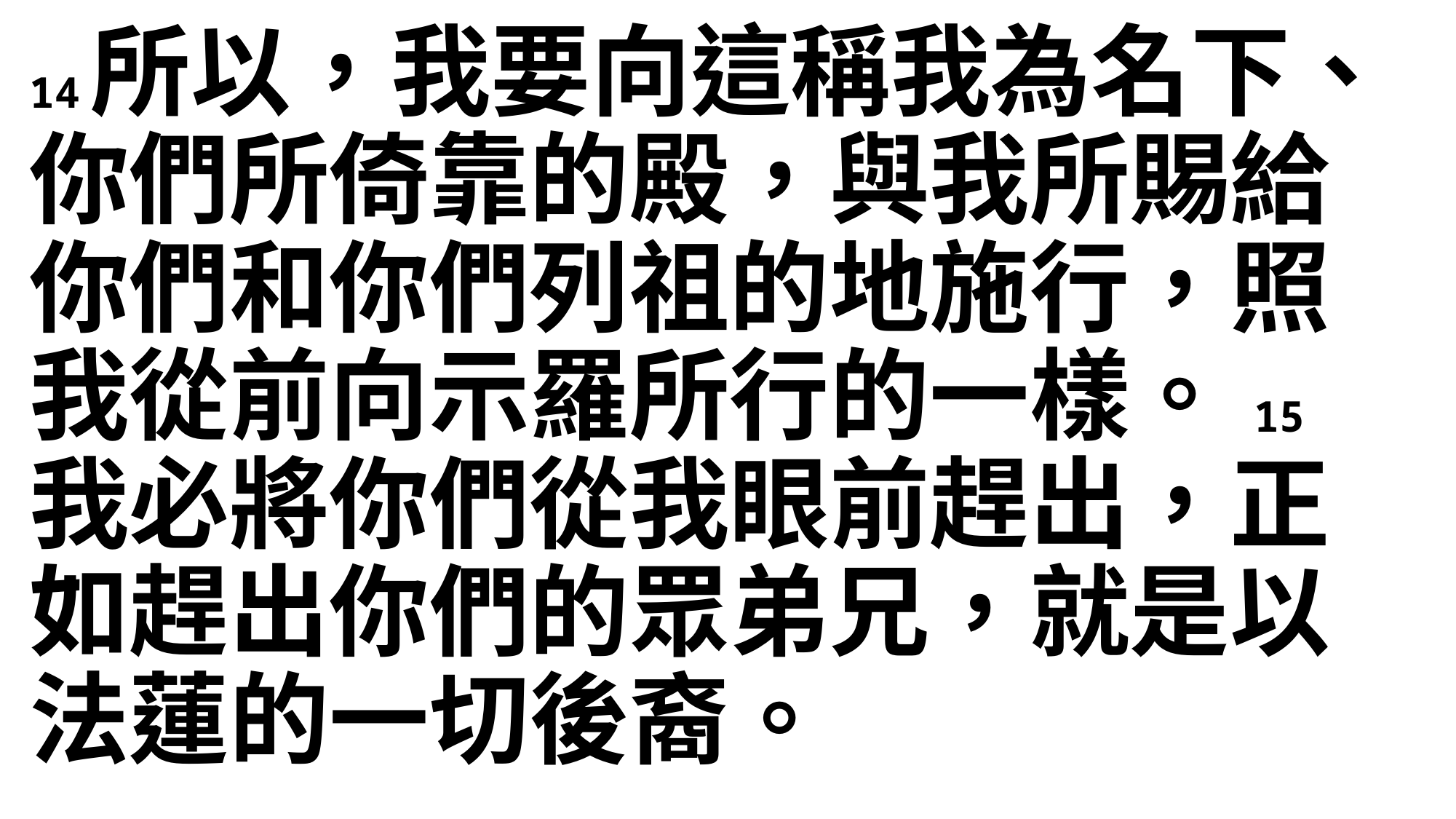

14所以，我要向這稱我為名下、你們所倚靠的殿，與我所賜給你們和你們列祖的地施行，照我從前向示羅所行的一樣。15我必將你們從我眼前趕出，正如趕出你們的眾弟兄，就是以法蓮的一切後裔。